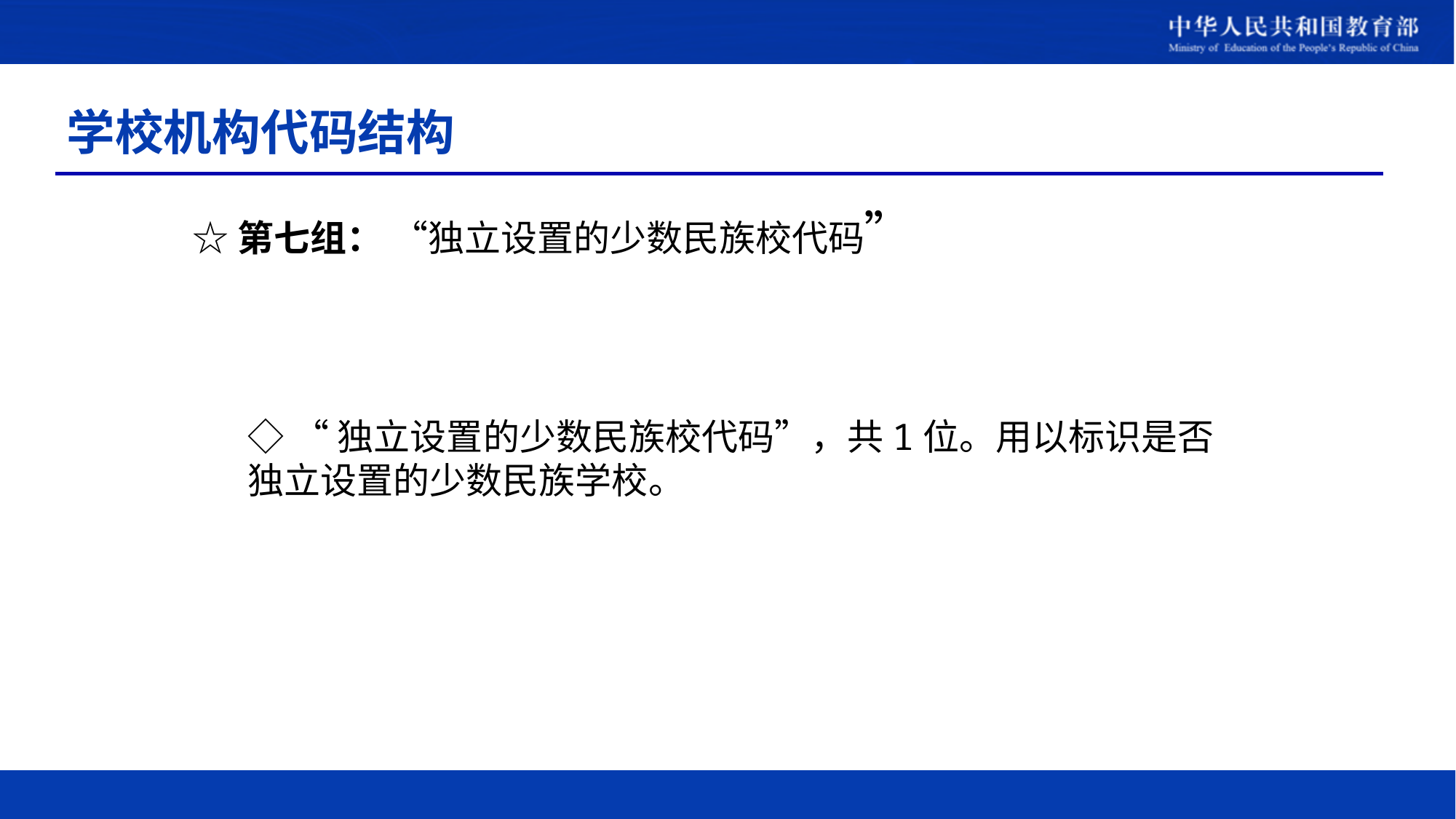

# 学校机构代码结构
☆第七组： “独立设置的少数民族校代码”
◇ “独立设置的少数民族校代码”，共1位。用以标识是否独立设置的少数民族学校。
16